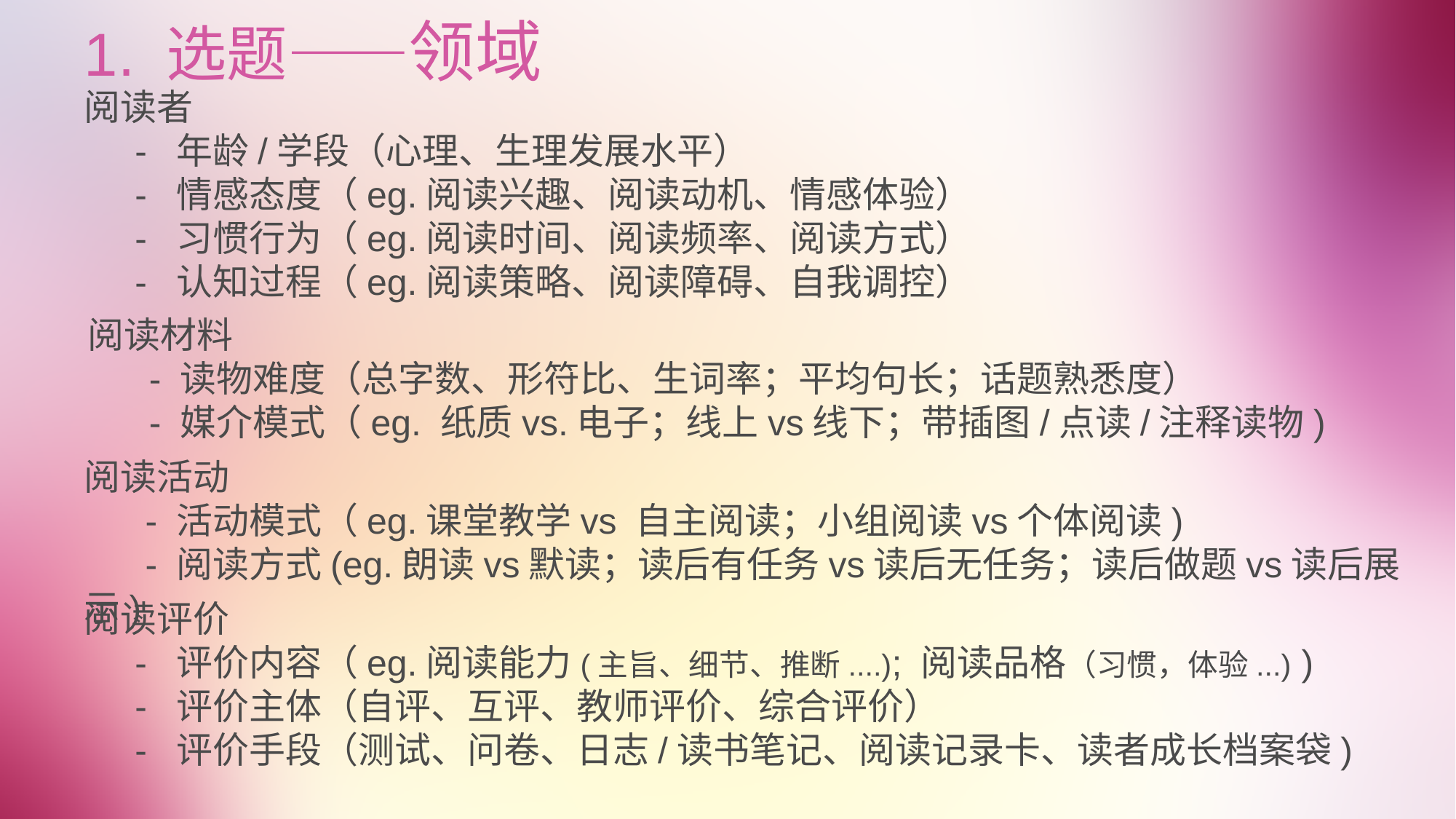

# 1. 选题——领域
阅读者
     -  年龄/学段（心理、生理发展水平）
     -  情感态度（eg.阅读兴趣、阅读动机、情感体验）
     -  习惯行为（eg.阅读时间、阅读频率、阅读方式）
     -  认知过程（eg.阅读策略、阅读障碍、自我调控）

阅读材料
      - 读物难度（总字数、形符比、生词率；平均句长；话题熟悉度）
      - 媒介模式（eg. 纸质vs.电子；线上vs线下；带插图/点读/注释读物)
阅读活动
      - 活动模式（eg.课堂教学vs 自主阅读；小组阅读vs个体阅读)
      - 阅读方式(eg.朗读vs默读；读后有任务vs读后无任务；读后做题vs读后展示)
阅读评价
     -  评价内容（eg.阅读能力(主旨、细节、推断....); 阅读品格（习惯，体验...) )
     -  评价主体（自评、互评、教师评价、综合评价）
     -  评价手段（测试、问卷、日志/读书笔记、阅读记录卡、读者成长档案袋)